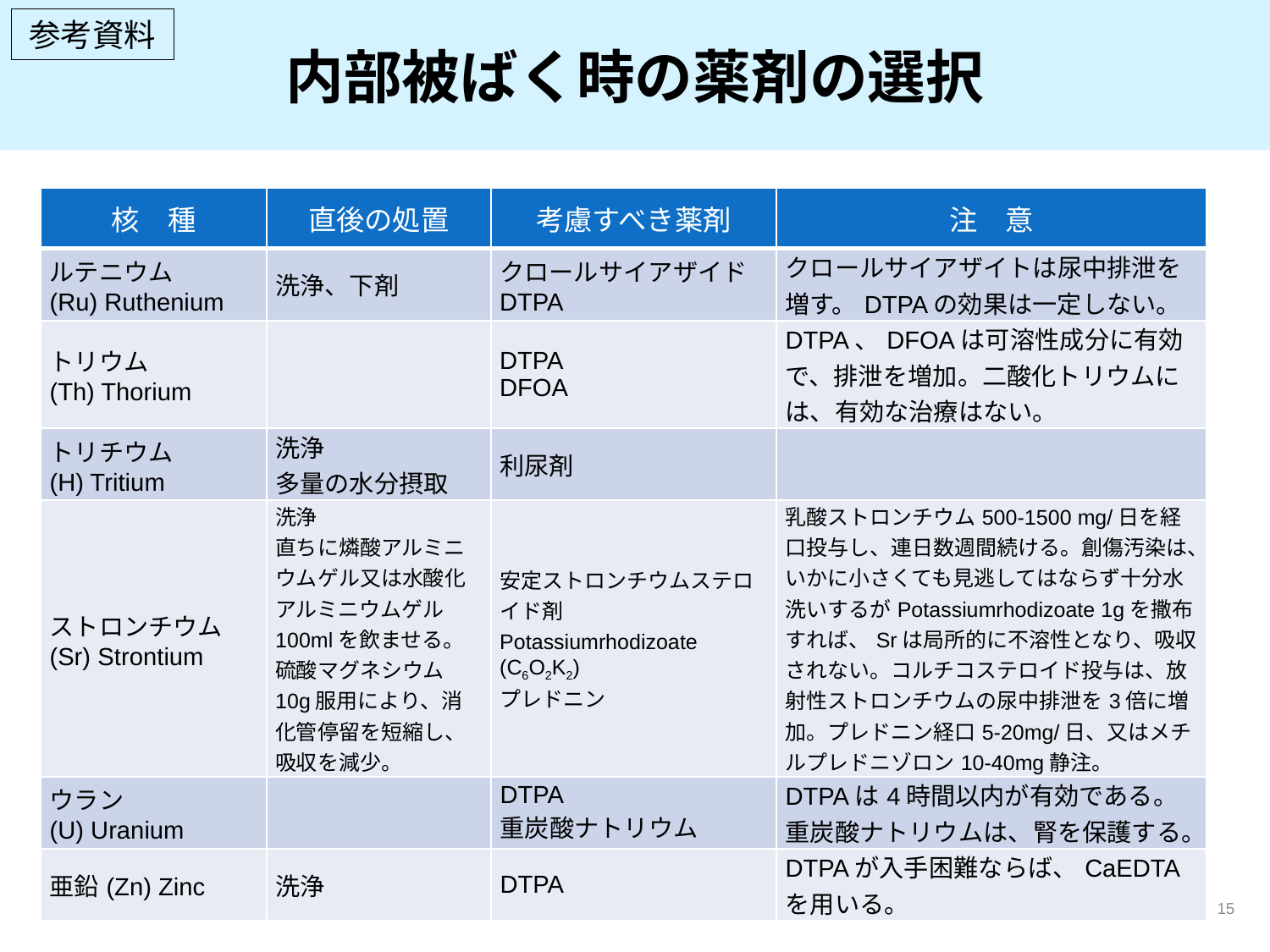

参考資料
# 内部被ばく時の薬剤の選択
| 核　種 | 直後の処置 | 考慮すべき薬剤 | 注　意 |
| --- | --- | --- | --- |
| ルテニウム (Ru) Ruthenium | 洗浄、下剤 | クロールサイアザイド DTPA | クロールサイアザイトは尿中排泄を増す。DTPAの効果は一定しない。 |
| トリウム (Th) Thorium |  | DTPA DFOA | DTPA、DFOAは可溶性成分に有効で、排泄を増加。二酸化トリウムには、有効な治療はない。 |
| トリチウム (H) Tritium | 洗浄 多量の水分摂取 | 利尿剤 |  |
| ストロンチウム (Sr) Strontium | 洗浄 直ちに燐酸アルミニウムゲル又は水酸化アルミニウムゲル100mlを飲ませる。硫酸マグネシウム10g服用により、消化管停留を短縮し、吸収を減少。 | 安定ストロンチウムステロイド剤 Potassiumrhodizoate　(C6O2K2) プレドニン | 乳酸ストロンチウム500-1500 mg/日を経口投与し、連日数週間続ける。創傷汚染は、いかに小さくても見逃してはならず十分水洗いするがPotassiumrhodizoate 1gを撒布すれば、Srは局所的に不溶性となり、吸収されない。コルチコステロイド投与は、放射性ストロンチウムの尿中排泄を3倍に増加。プレドニン経口5-20mg/日、又はメチルプレドニゾロン10-40mg静注。 |
| ウラン (U) Uranium |  | DTPA 重炭酸ナトリウム | DTPAは4時間以内が有効である。重炭酸ナトリウムは、腎を保護する。 |
| 亜鉛(Zn) Zinc | 洗浄 | DTPA | DTPAが入手困難ならば、CaEDTAを用いる。 |
15